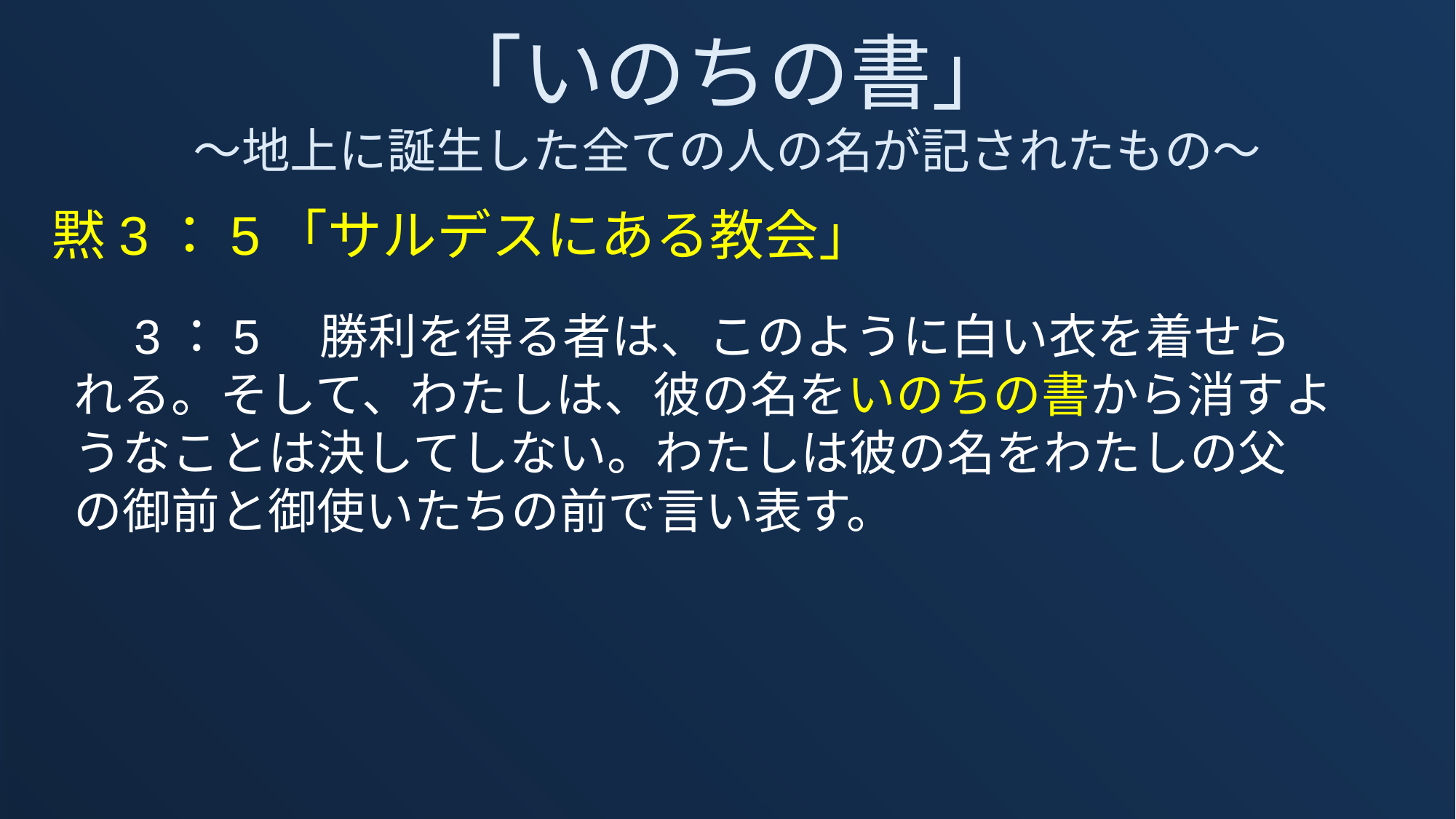

「いのちの書」
～地上に誕生した全ての人の名が記されたもの～
黙3：5「サルデスにある教会」
　3：5　勝利を得る者は、このように白い衣を着せられる。そして、わたしは、彼の名をいのちの書から消すようなことは決してしない。わたしは彼の名をわたしの父の御前と御使いたちの前で言い表す。